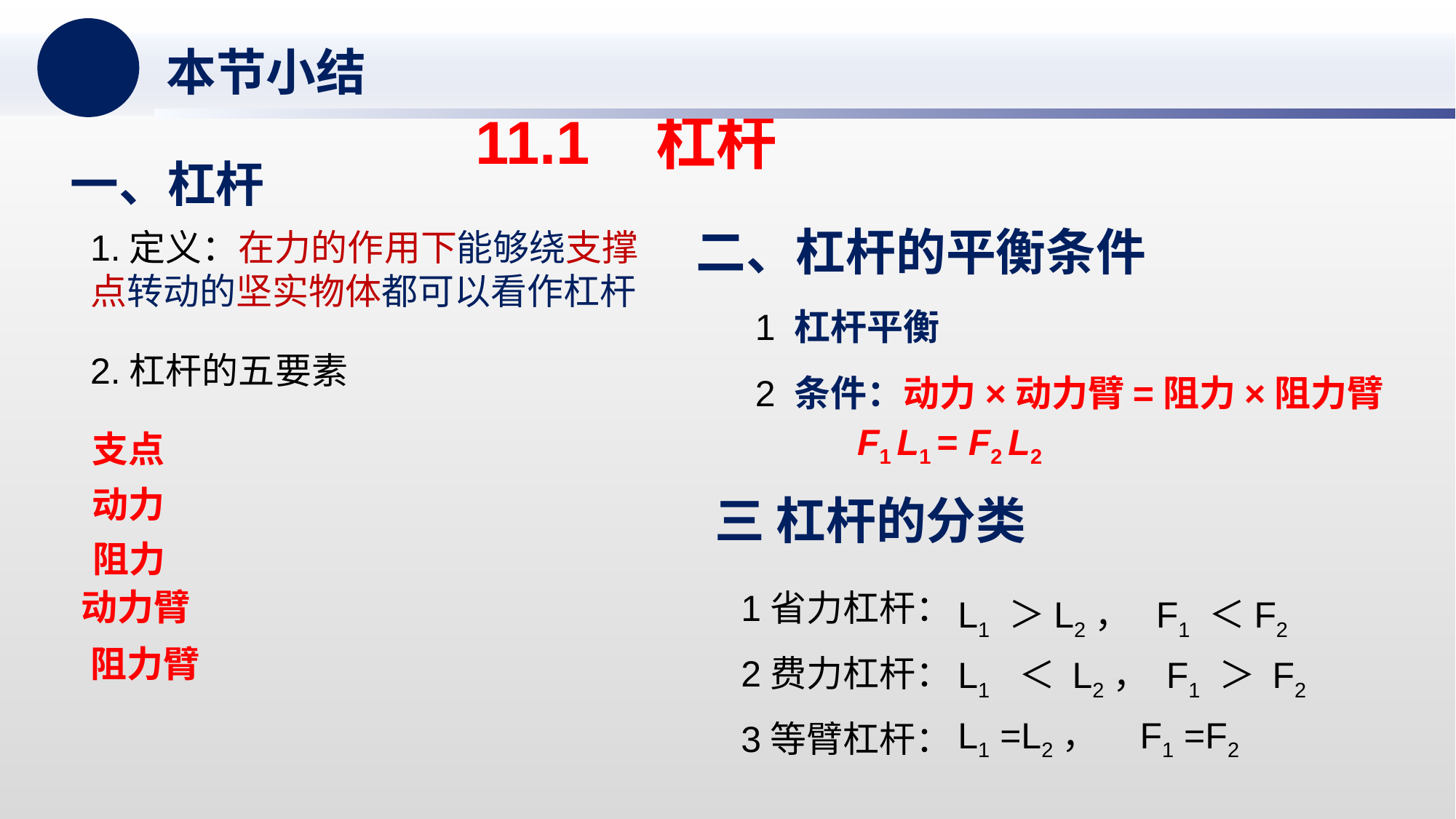

本节小结

11.1   杠杆
一、杠杆
二、杠杆的平衡条件
1.定义：在力的作用下能够绕支撑点转动的坚实物体都可以看作杠杆
1 杠杆平衡
2.杠杆的五要素
2 条件：动力×动力臂=阻力×阻力臂
          F1 L1 = F2 L2
支点
动力
三 杠杆的分类
阻力
1省力杠杆：
2费力杠杆：
3等臂杠杆：
动力臂
L1 ＞L2，  F1 ＜F2
阻力臂
L1  ＜ L2， F1 ＞ F2
L1 =L2，    F1 =F2